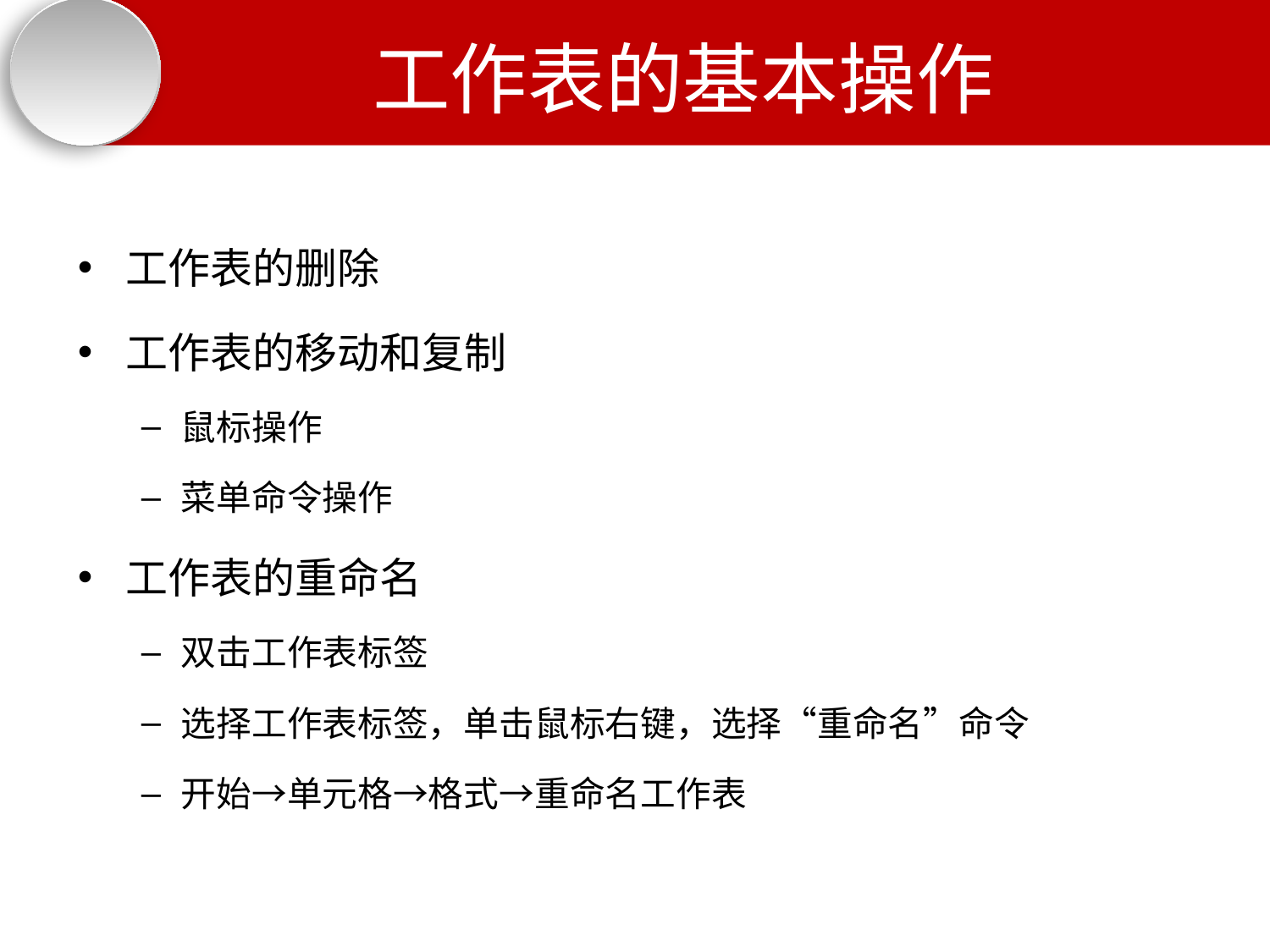

# 工作表的基本操作
工作表的删除
工作表的移动和复制
鼠标操作
菜单命令操作
工作表的重命名
双击工作表标签
选择工作表标签，单击鼠标右键，选择“重命名”命令
开始→单元格→格式→重命名工作表

9